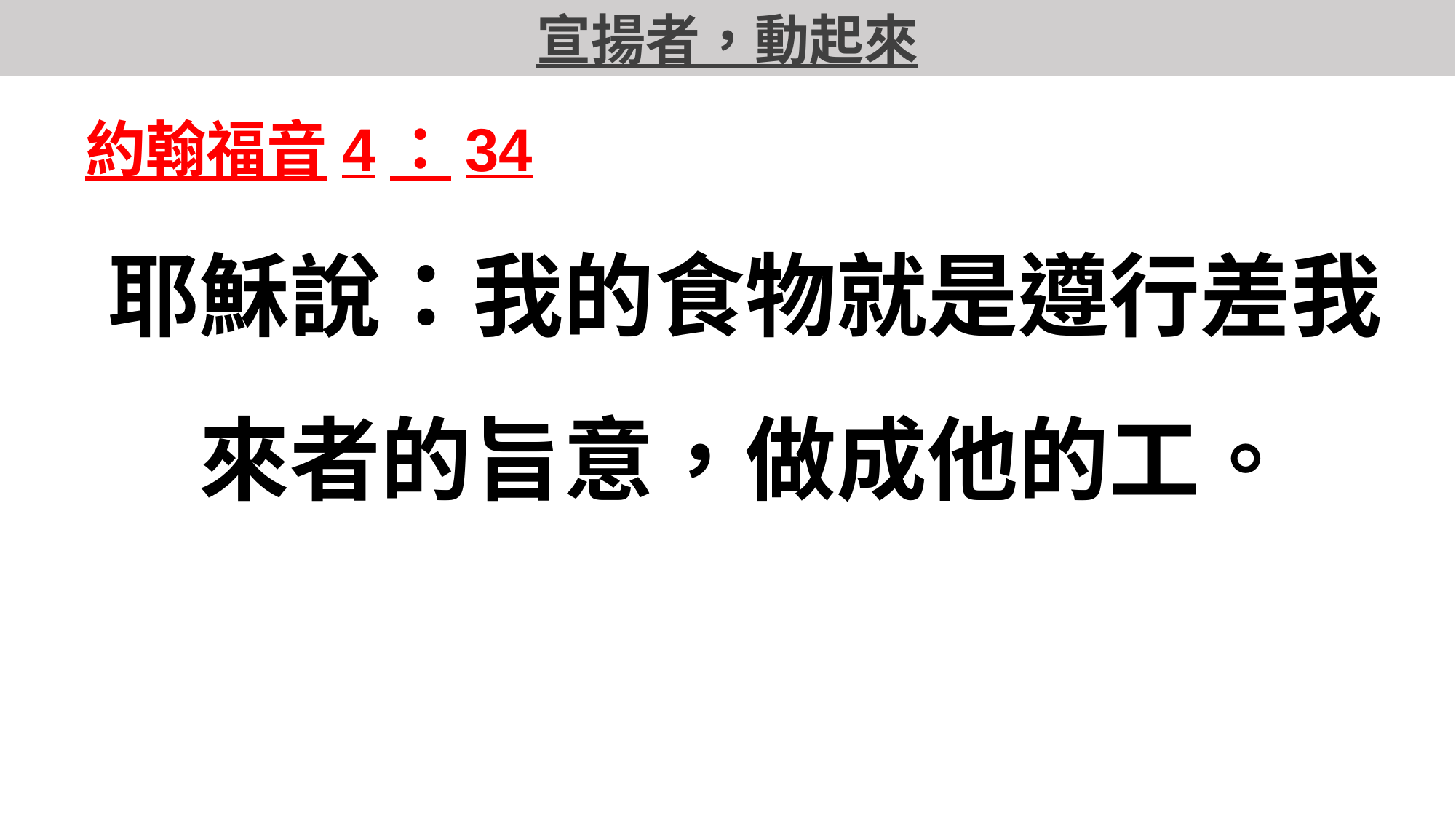

宣揚者，動起來
約翰福音4：34
耶穌說：我的食物就是遵行差我來者的旨意，做成他的工。